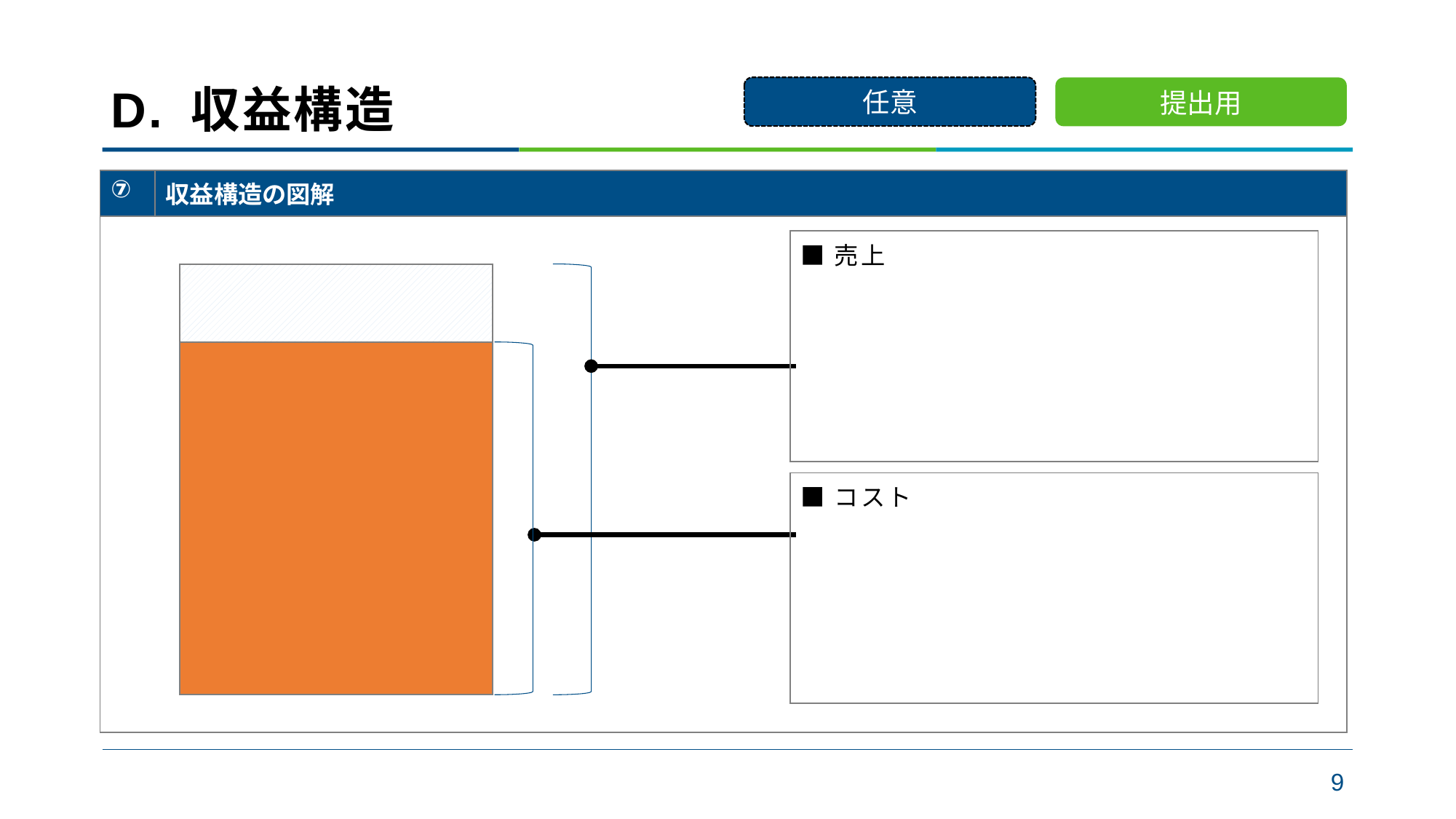

# D. 収益構造
任意
提出用
| ⑦ | 収益構造の図解 |
| --- | --- |
|  |  |
| ■売上 |
| --- |

| ■コスト |
| --- |
9